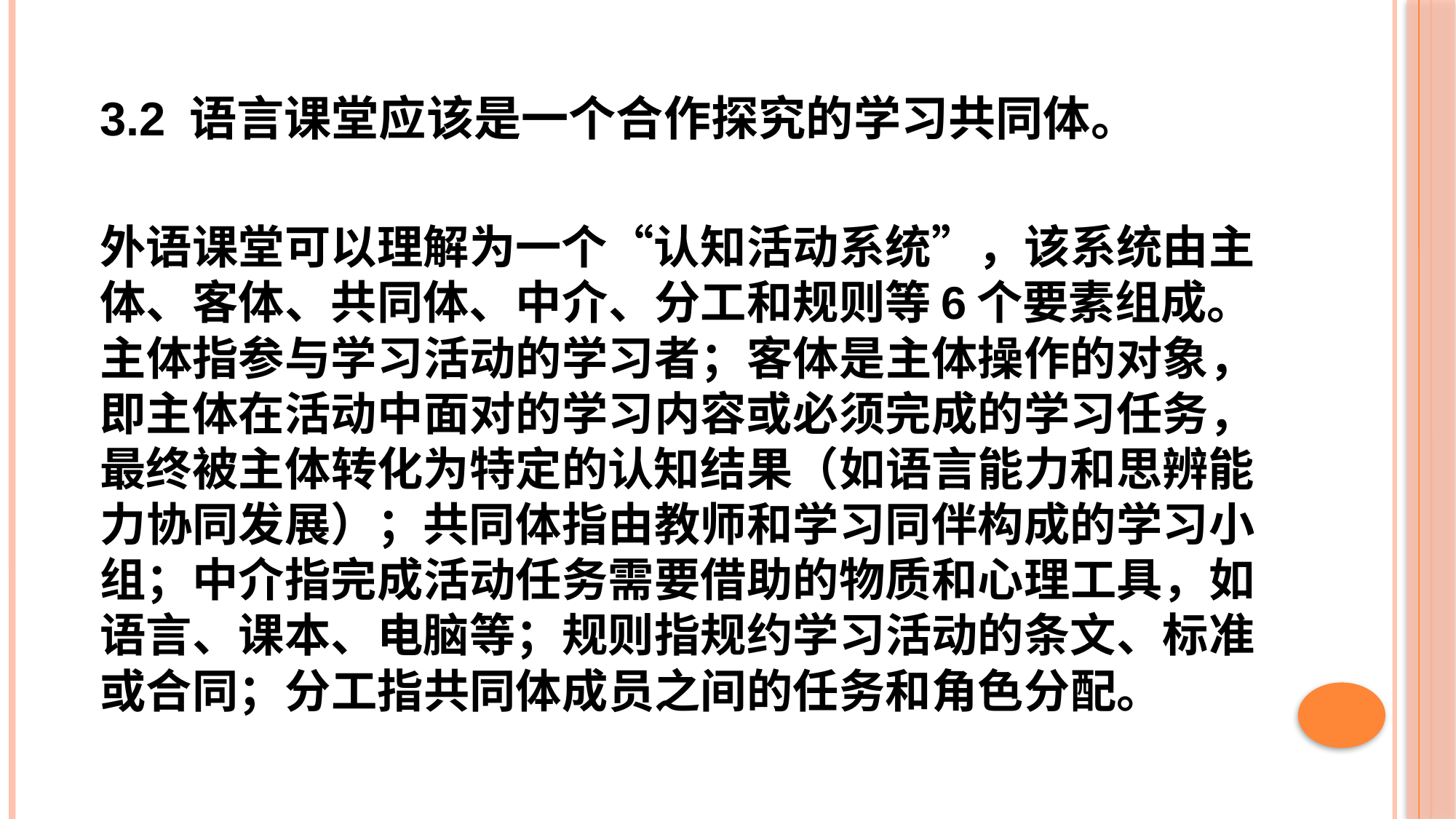

3.2 语言课堂应该是一个合作探究的学习共同体。

外语课堂可以理解为一个“认知活动系统”，该系统由主体、客体、共同体、中介、分工和规则等6个要素组成。主体指参与学习活动的学习者；客体是主体操作的对象，即主体在活动中面对的学习内容或必须完成的学习任务，最终被主体转化为特定的认知结果（如语言能力和思辨能力协同发展）；共同体指由教师和学习同伴构成的学习小组；中介指完成活动任务需要借助的物质和心理工具，如语言、课本、电脑等；规则指规约学习活动的条文、标准或合同；分工指共同体成员之间的任务和角色分配。